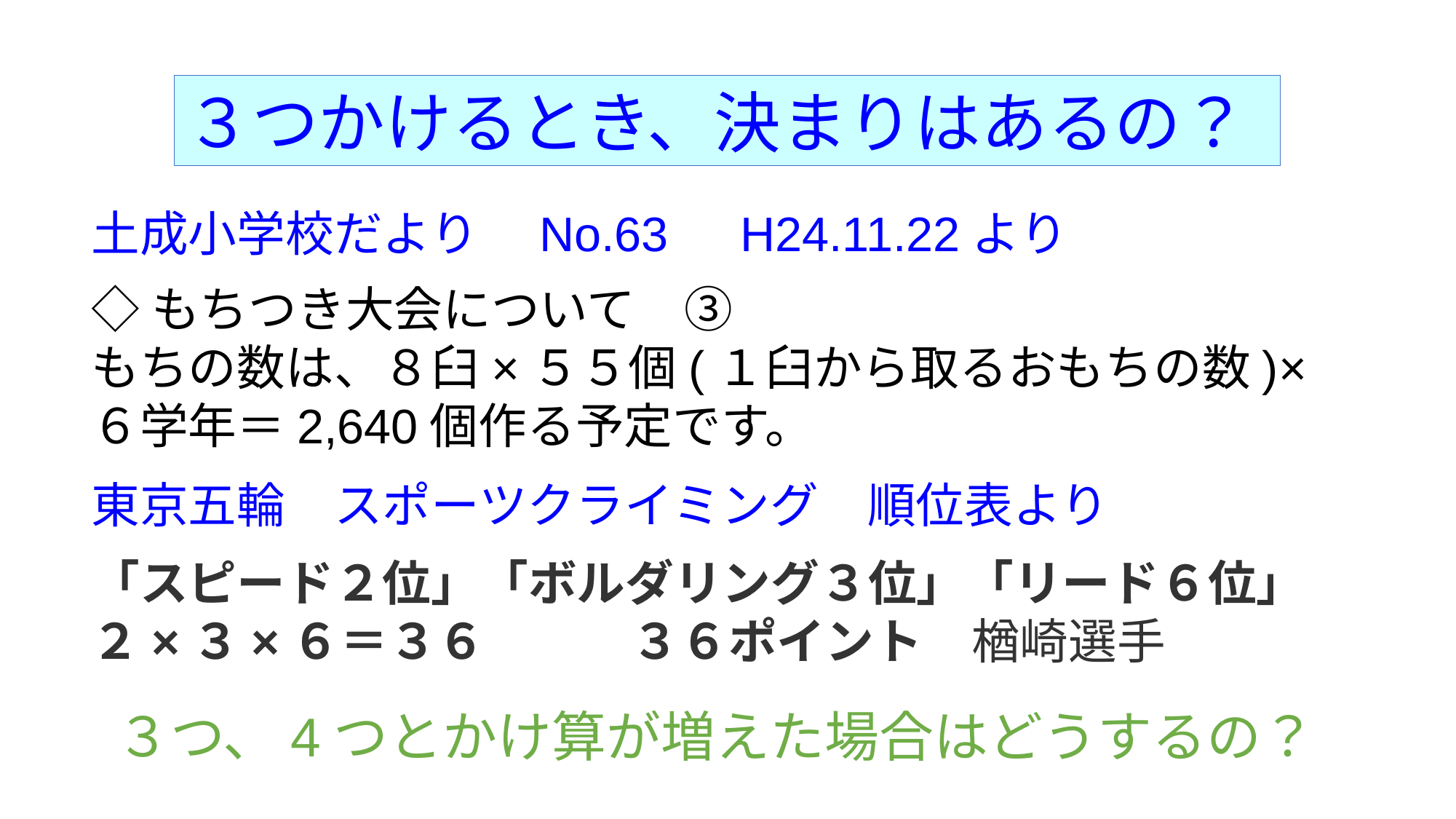

３つかけるとき、決まりはあるの？
土成小学校だより　No.63　H24.11.22より
◇もちつき大会について　③
もちの数は、８臼×５５個(１臼から取るおもちの数)×６学年＝2,640個作る予定です。
東京五輪　スポーツクライミング　順位表より
「スピード２位」「ボルダリング３位」「リード６位」
２×３×６＝３６　　　３６ポイント　楢崎選手
３つ、4つとかけ算が増えた場合はどうするの？